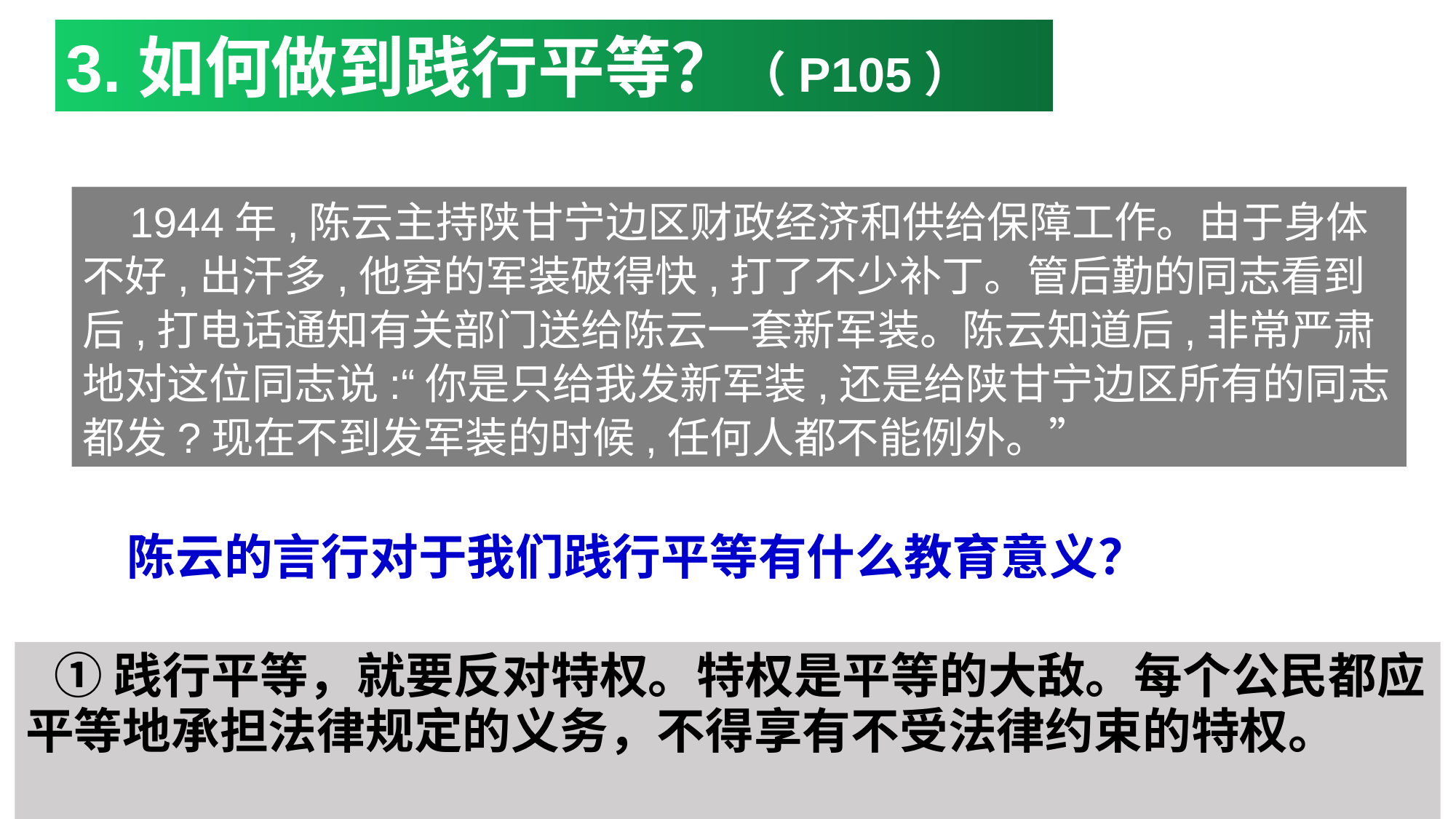

3.如何做到践行平等？（P105）
    1944年,陈云主持陕甘宁边区财政经济和供给保障工作。由于身体不好,出汗多,他穿的军装破得快,打了不少补丁。管后勤的同志看到后,打电话通知有关部门送给陈云一套新军装。陈云知道后,非常严肃地对这位同志说:“你是只给我发新军装,还是给陕甘宁边区所有的同志都发?现在不到发军装的时候,任何人都不能例外。”
陈云的言行对于我们践行平等有什么教育意义？
   ①践行平等，就要反对特权。特权是平等的大敌。每个公民都应平等地承担法律规定的义务，不得享有不受法律约束的特权。